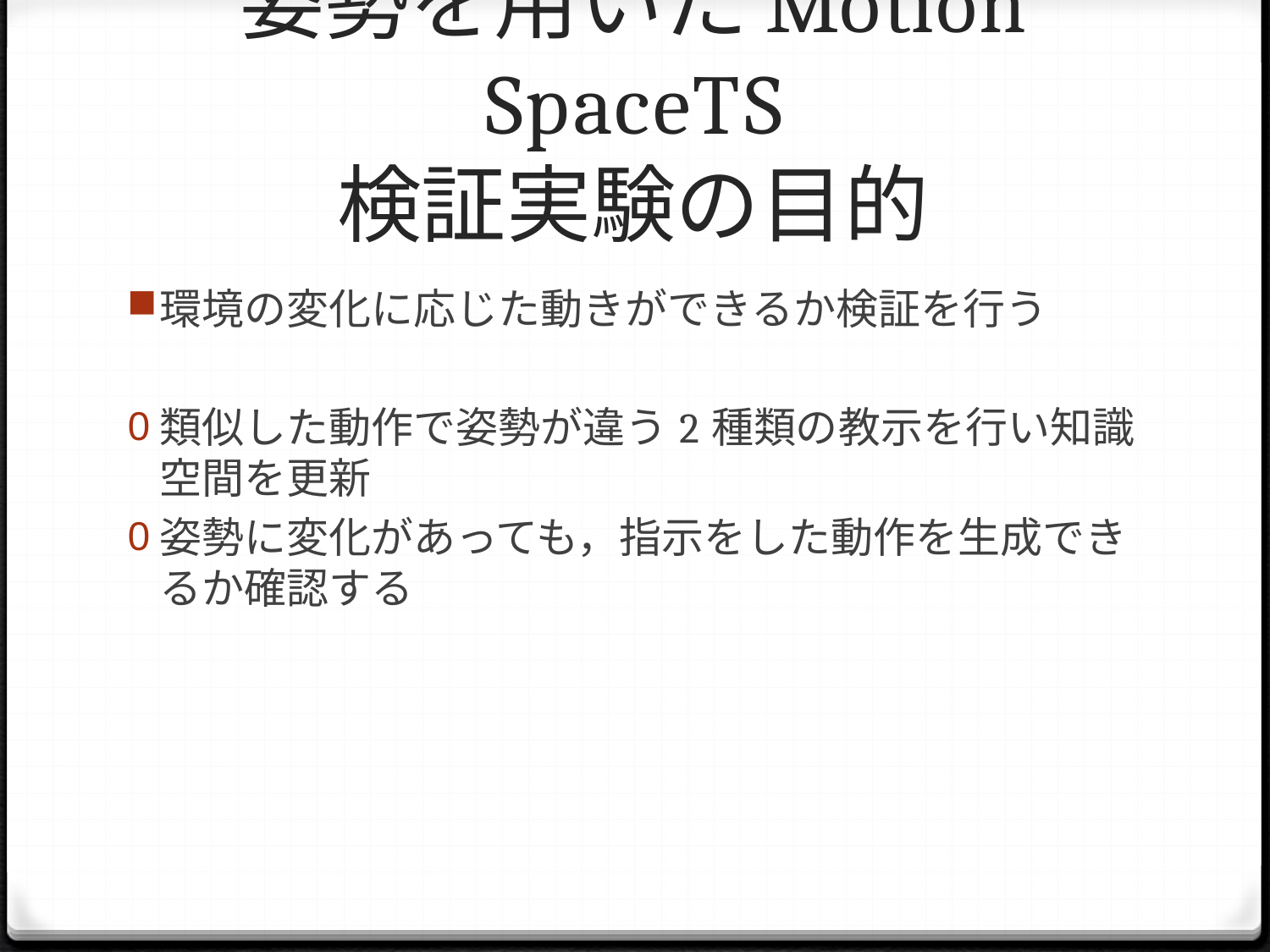

# 姿勢を用いたMotion SpaceTS 検証実験の目的
環境の変化に応じた動きができるか検証を行う

類似した動作で姿勢が違う2種類の教示を行い知識空間を更新
姿勢に変化があっても，指示をした動作を生成できるか確認する